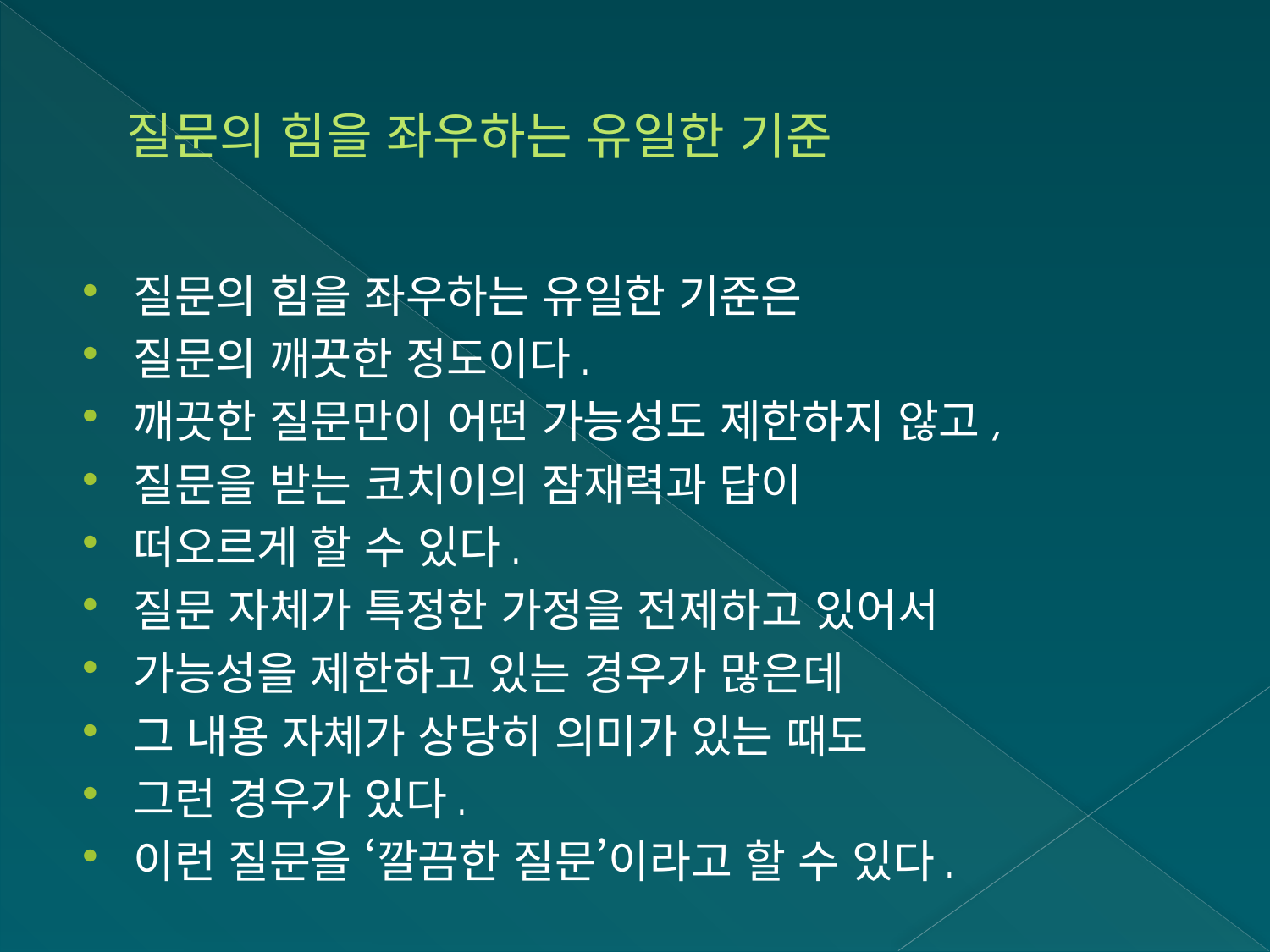

# 질문의 힘을 좌우하는 유일한 기준
질문의 힘을 좌우하는 유일한 기준은
질문의 깨끗한 정도이다.
깨끗한 질문만이 어떤 가능성도 제한하지 않고,
질문을 받는 코치이의 잠재력과 답이
떠오르게 할 수 있다.
질문 자체가 특정한 가정을 전제하고 있어서
가능성을 제한하고 있는 경우가 많은데
그 내용 자체가 상당히 의미가 있는 때도
그런 경우가 있다.
이런 질문을 ‘깔끔한 질문’이라고 할 수 있다.